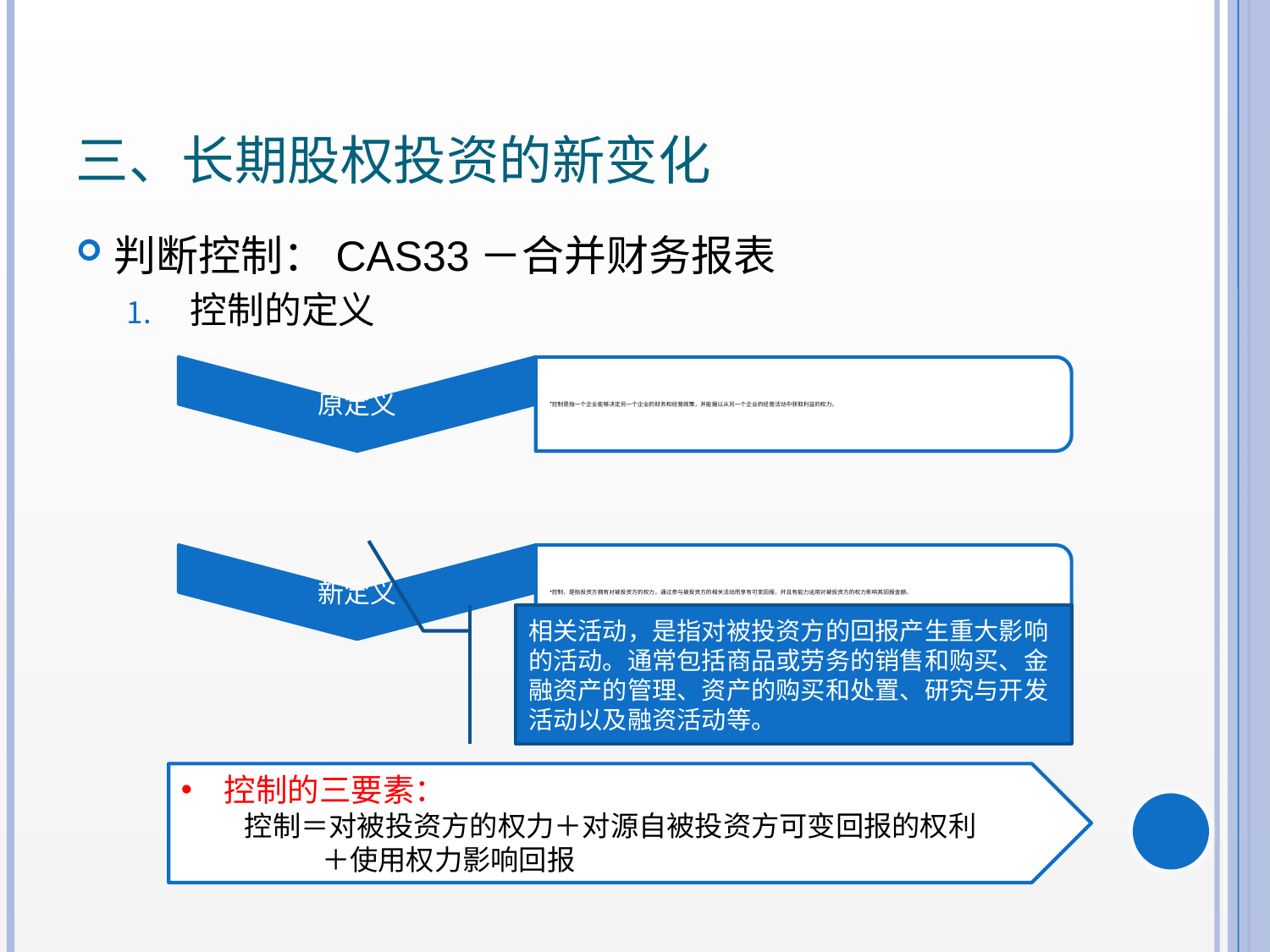

# 三、长期股权投资的新变化
判断控制：CAS33－合并财务报表
控制的定义
原定义
控制是指一个企业能够决定另一个企业的财务和经营政策，并能据以从另一个企业的经营活动中获取利益的权力。
新定义
控制，是指投资方拥有对被投资方的权力，通过参与被投资方的相关活动而享有可变回报，并且有能力运用对被投资方的权力影响其回报金额。
相关活动，是指对被投资方的回报产生重大影响的活动。通常包括商品或劳务的销售和购买、金融资产的管理、资产的购买和处置、研究与开发活动以及融资活动等。
　控制的三要素：
控制＝对被投资方的权力＋对源自被投资方可变回报的权利
　　　　　＋使用权力影响回报